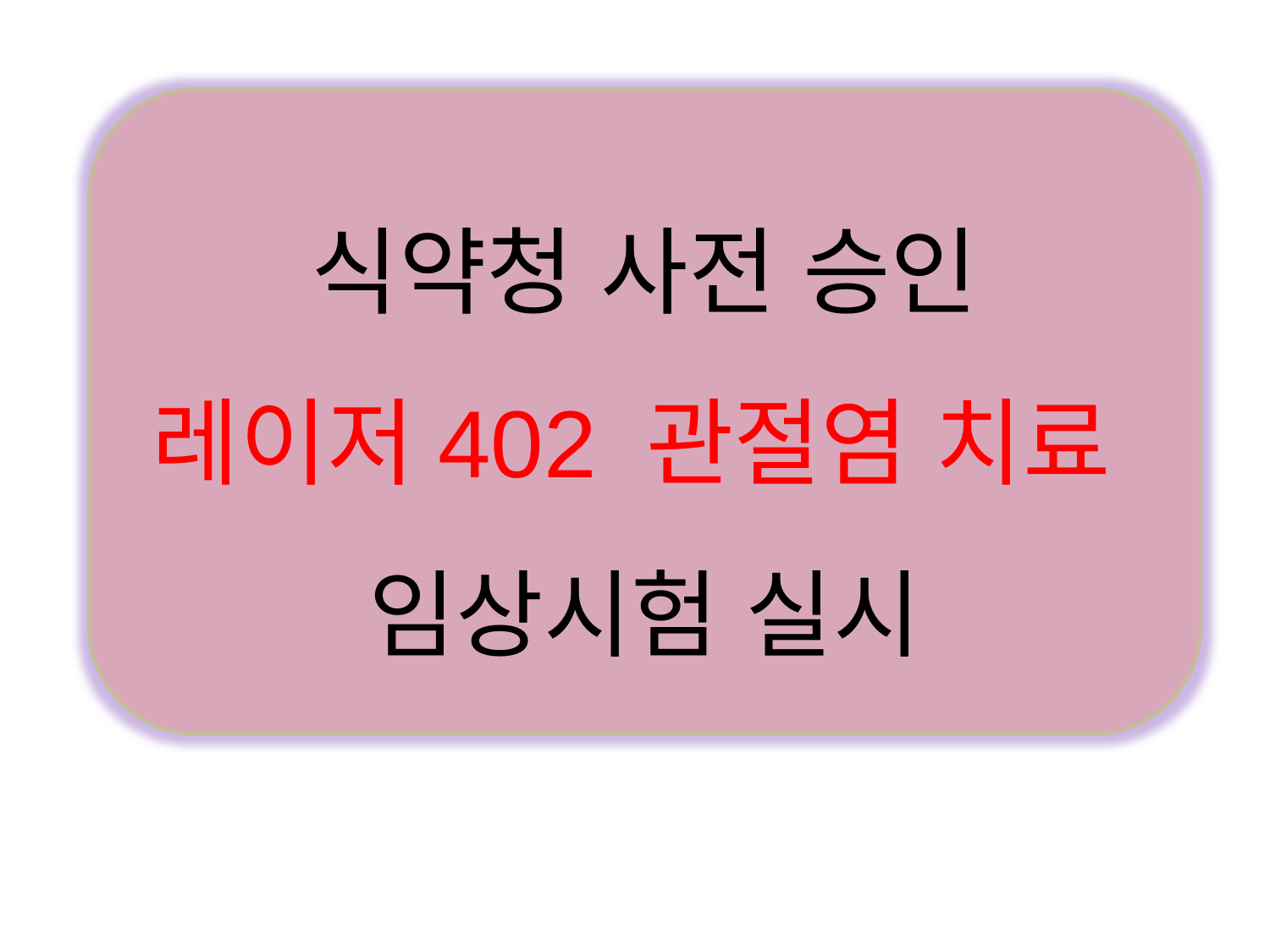

식약청 사전 승인
레이저402 관절염 치료
임상시험 실시